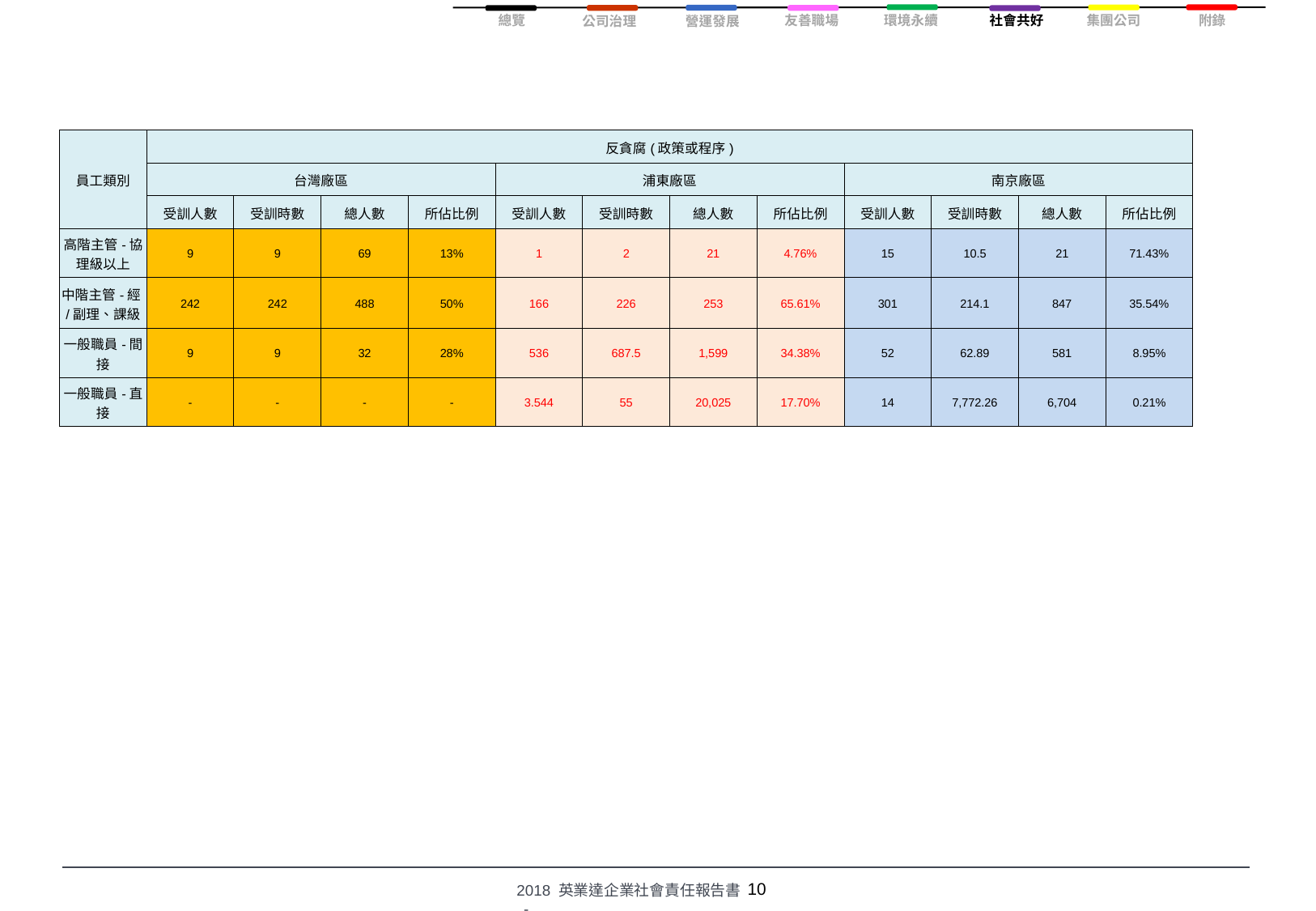

| 員工類別 | 反貪腐(政策或程序) |  |  |  |  |  |  |  |  |  |  |  |
| --- | --- | --- | --- | --- | --- | --- | --- | --- | --- | --- | --- | --- |
|  | 台灣廠區 |  |  |  | 浦東廠區 |  |  |  | 南京廠區 |  |  |  |
|  | 受訓人數 | 受訓時數 | 總人數 | 所佔比例 | 受訓人數 | 受訓時數 | 總人數 | 所佔比例 | 受訓人數 | 受訓時數 | 總人數 | 所佔比例 |
| 高階主管-協理級以上 | 9 | 9 | 69 | 13% | 1 | 2 | 21 | 4.76% | 15 | 10.5 | 21 | 71.43% |
| 中階主管-經/副理、課級 | 242 | 242 | 488 | 50% | 166 | 226 | 253 | 65.61% | 301 | 214.1 | 847 | 35.54% |
| 一般職員-間接 | 9 | 9 | 32 | 28% | 536 | 687.5 | 1,599 | 34.38% | 52 | 62.89 | 581 | 8.95% |
| 一般職員-直接 | - | - | - | - | 3.544 | 55 | 20,025 | 17.70% | 14 | 7,772.26 | 6,704 | 0.21% |